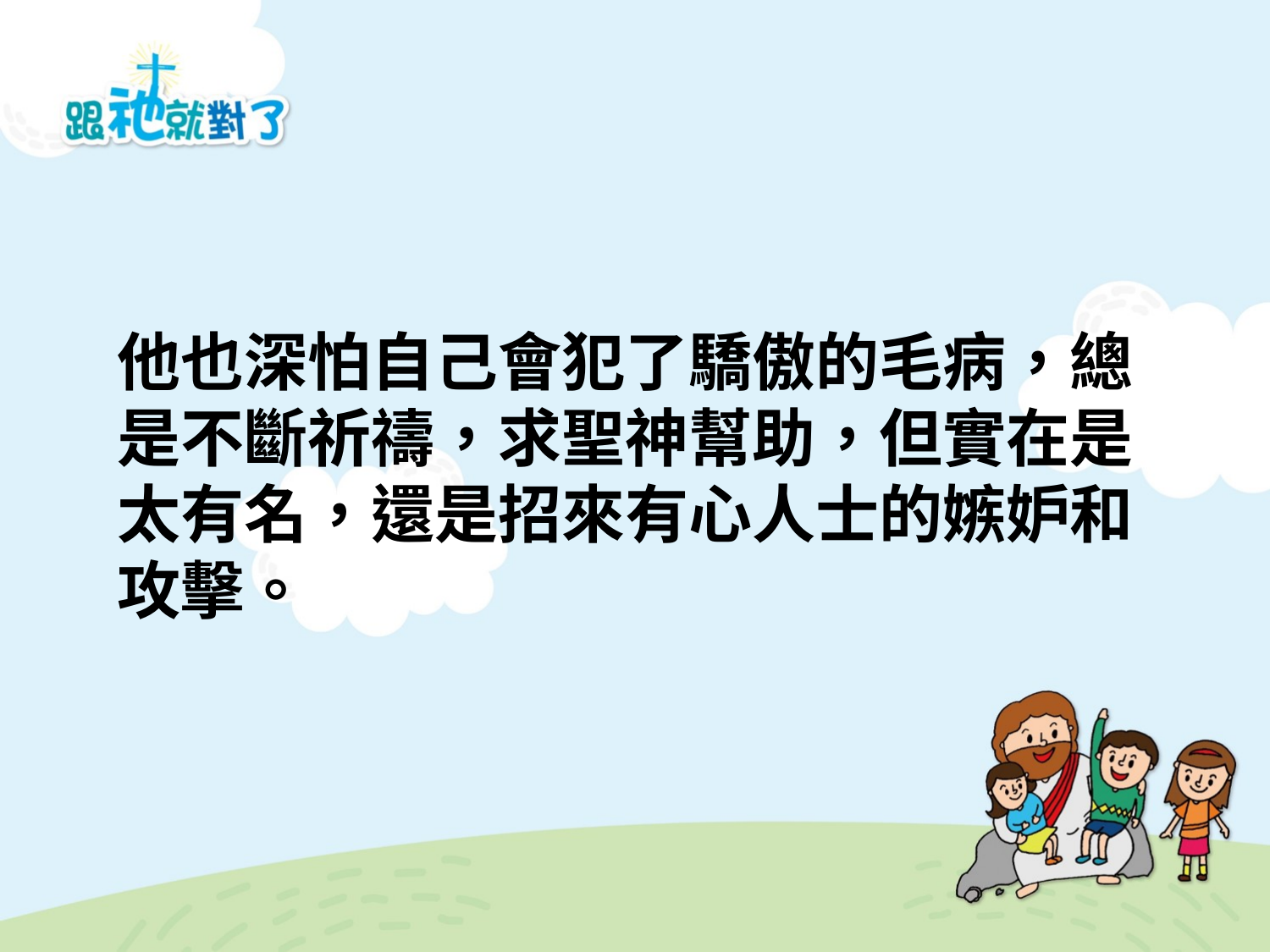

他也深怕自己會犯了驕傲的毛病，總是不斷祈禱，求聖神幫助，但實在是太有名，還是招來有心人士的嫉妒和攻擊。